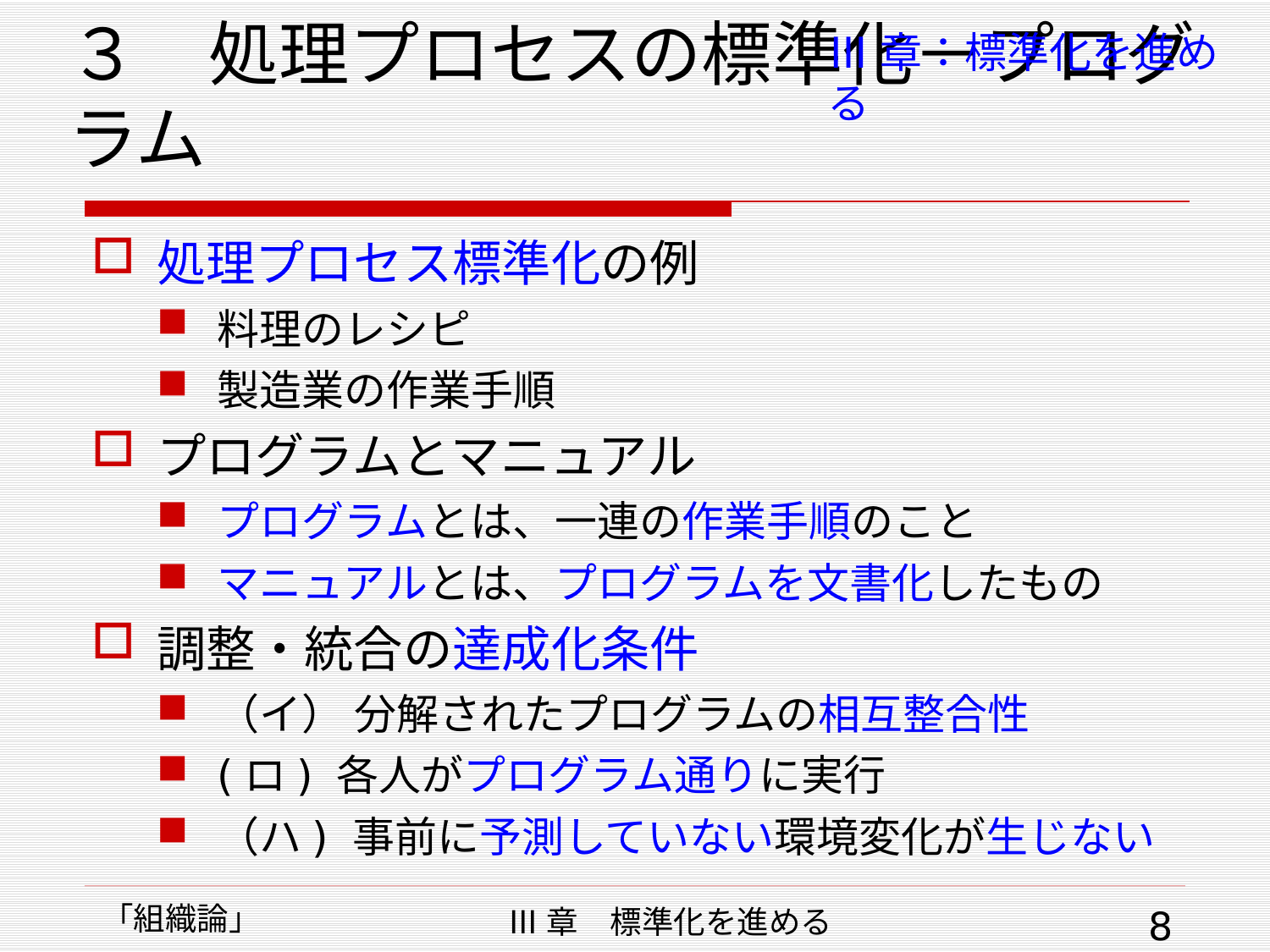

# ３　処理プロセスの標準化－プログラム
Ⅲ章：標準化を進める
処理プロセス標準化の例
料理のレシピ
製造業の作業手順
プログラムとマニュアル
プログラムとは、一連の作業手順のこと
マニュアルとは、プログラムを文書化したもの
調整・統合の達成化条件
（イ） 分解されたプログラムの相互整合性
(ロ) 各人がプログラム通りに実行
（ハ) 事前に予測していない環境変化が生じない
「組織論」
Ⅲ章　標準化を進める
8